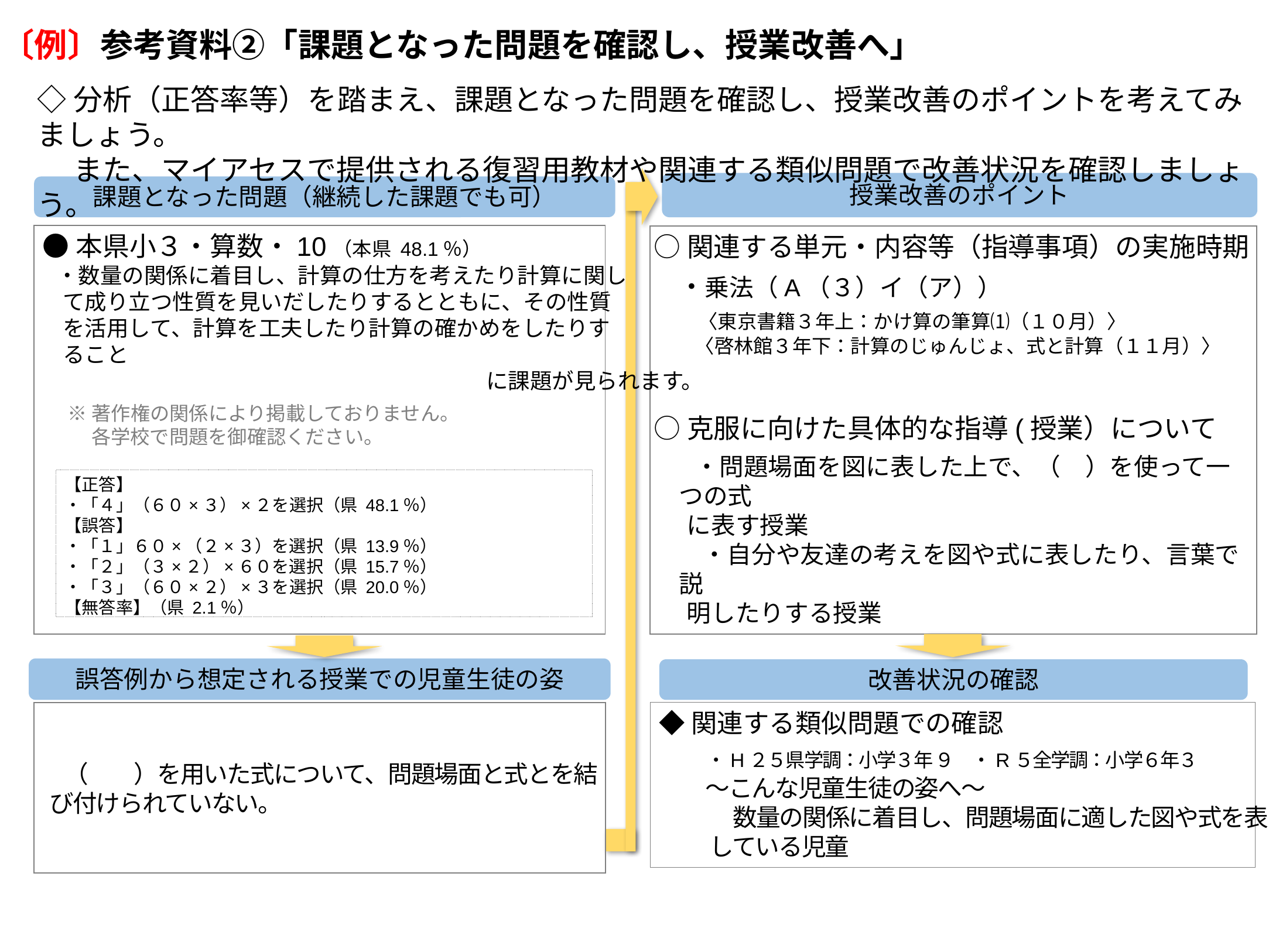

# 〔例〕参考資料②「課題となった問題を確認し、授業改善へ」
◇分析（正答率等）を踏まえ、課題となった問題を確認し、授業改善のポイントを考えてみましょう。
　 また、マイアセスで提供される復習用教材や関連する類似問題で改善状況を確認しましょう。

授業改善のポイント
課題となった問題（継続した課題でも可）
●本県小３・算数・10（本県 48.1％）
  ・数量の関係に着目し、計算の仕方を考えたり計算に関し
   て成り立つ性質を見いだしたりするとともに、その性質
   を活用して、計算を工夫したり計算の確かめをしたりす
   ること
             　　　　　　　　　　　　　　　　　に課題が見られます。

○関連する単元・内容等（指導事項）の実施時期
   ・乗法（A（３）イ（ア））
　   〈東京書籍３年上：かけ算の筆算⑴（１０月）〉
　     〈啓林館３年下：計算のじゅんじょ、式と計算（１１月）〉

○克服に向けた具体的な指導(授業）について
 　 ・問題場面を図に表した上で、（　）を使って一つの式
     に表す授業
　　・自分や友達の考えを図や式に表したり、言葉で説
     明したりする授業

※著作権の関係により掲載しておりません。
　 各学校で問題を御確認ください。
【正答】
・「４」（６０×３）×２を選択（県 48.1％）
【誤答】
・「１」６０×（２×３）を選択（県 13.9％）
・「２」（３×２）×６０を選択（県 15.7％）
・「３」（６０×２）×３を選択（県 20.0％）
【無答率】（県 2.1％）

誤答例から想定される授業での児童生徒の姿
改善状況の確認
◆関連する類似問題での確認
　　・H２５県学調：小学３年 ９　・R５全学調：小学６年３
　　～こんな児童生徒の姿へ～
　 　　数量の関係に着目し、問題場面に適した図や式を表
　　 している児童

　（　　）を用いた式について、問題場面と式とを結び付けられていない。